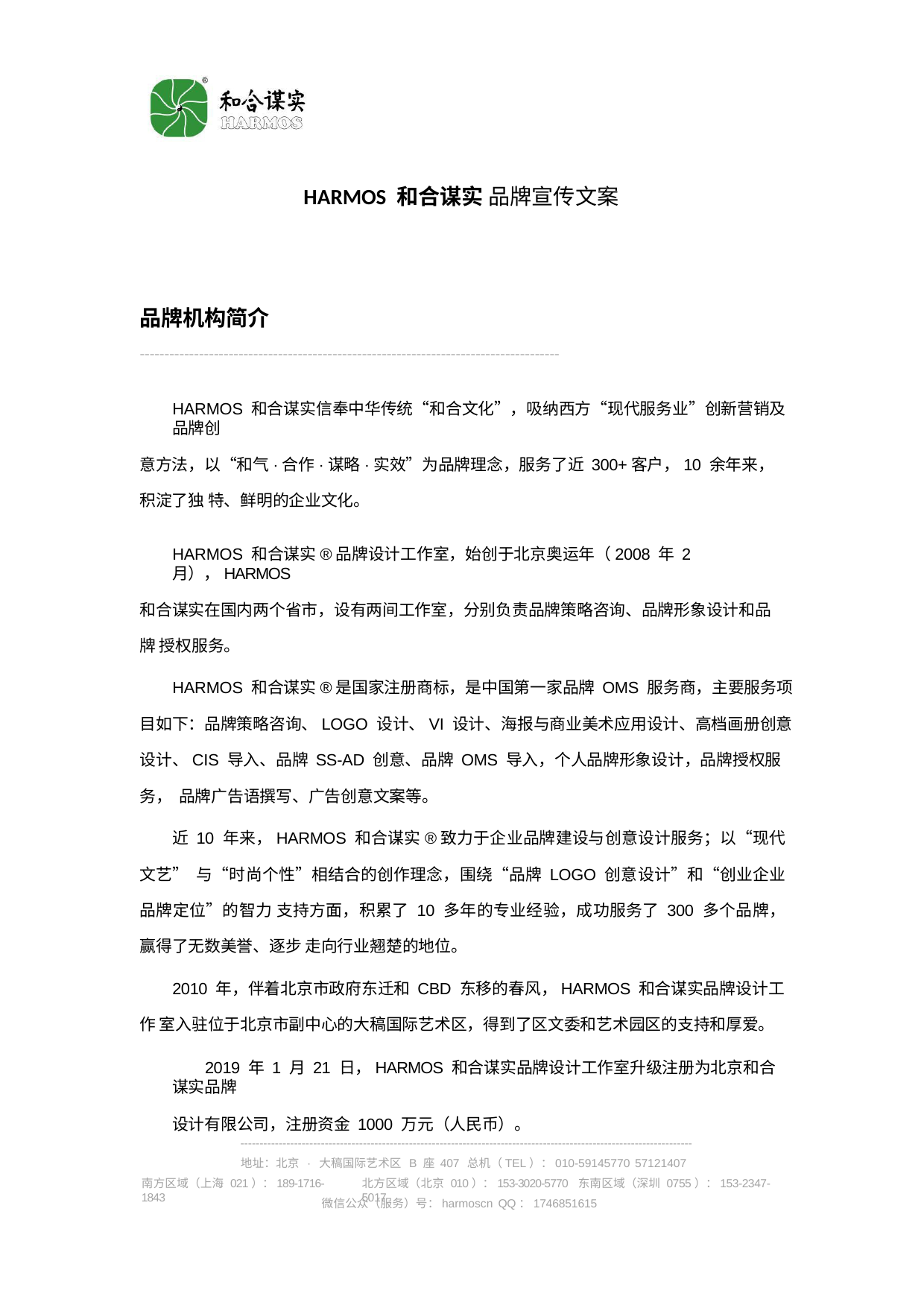

HARMOS 和合谋实 品牌宣传文案
品牌机构简介
-------------------------------------------------------------------------------------
HARMOS 和合谋实信奉中华传统“和合文化”，吸纳西方“现代服务业”创新营销及品牌创
意方法，以“和气·合作·谋略·实效”为品牌理念，服务了近 300+客户，10 余年来，积淀了独 特、鲜明的企业文化。
HARMOS 和合谋实®品牌设计工作室，始创于北京奥运年（2008 年 2 月），HARMOS
和合谋实在国内两个省市，设有两间工作室，分别负责品牌策略咨询、品牌形象设计和品牌 授权服务。
HARMOS 和合谋实®是国家注册商标，是中国第一家品牌 OMS 服务商，主要服务项 目如下：品牌策略咨询、LOGO 设计、VI 设计、海报与商业美术应用设计、高档画册创意 设计、CIS 导入、品牌 SS-AD 创意、品牌 OMS 导入，个人品牌形象设计，品牌授权服务，  品牌广告语撰写、广告创意文案等。
近 10 年来，HARMOS 和合谋实®致力于企业品牌建设与创意设计服务；以“现代文艺”  与“时尚个性”相结合的创作理念，围绕“品牌 LOGO 创意设计”和“创业企业品牌定位”的智力 支持方面，积累了 10 多年的专业经验，成功服务了 300 多个品牌，赢得了无数美誉、逐步 走向行业翘楚的地位。
2010 年，伴着北京市政府东迁和 CBD 东移的春风，HARMOS 和合谋实品牌设计工作 室入驻位于北京市副中心的大稿国际艺术区，得到了区文委和艺术园区的支持和厚爱。

2019 年 1 月 21 日，HARMOS 和合谋实品牌设计工作室升级注册为北京和合谋实品牌

设计有限公司，注册资金 1000 万元（人民币）。
----------------------------------------------------------------------------------------------------------------------
地址：北京 · 大稿国际艺术区 B 座 407 总机（TEL）：010-59145770 57121407
南方区域（上海 021）：189-1716-1843
北方区域（北京 010）：153-3020-5770	东南区域（深圳 0755）：153-2347-5017
微信公众（服务）号：harmoscn QQ：1746851615